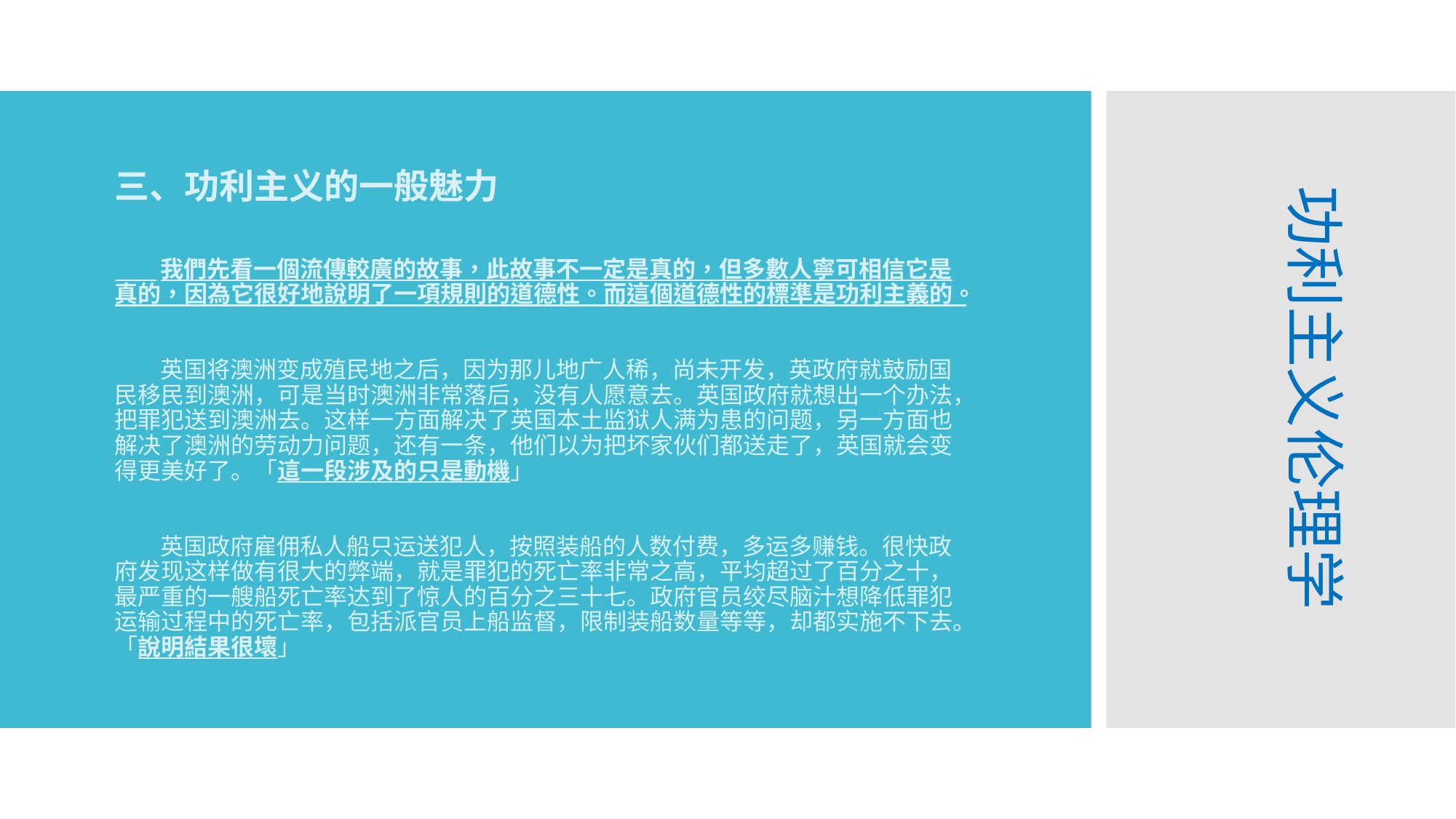

三、功利主义的一般魅力

        我們先看一個流傳較廣的故事，此故事不一定是真的，但多數人寧可相信它是真的，因為它很好地說明了一項規則的道德性。而這個道德性的標準是功利主義的。

        英国将澳洲变成殖民地之后，因为那儿地广人稀，尚未开发，英政府就鼓励国民移民到澳洲，可是当时澳洲非常落后，没有人愿意去。英国政府就想出一个办法，把罪犯送到澳洲去。这样一方面解决了英国本土监狱人满为患的问题，另一方面也解决了澳洲的劳动力问题，还有一条，他们以为把坏家伙们都送走了，英国就会变得更美好了。「這一段涉及的只是動機」

        英国政府雇佣私人船只运送犯人，按照装船的人数付费，多运多赚钱。很快政府发现这样做有很大的弊端，就是罪犯的死亡率非常之高，平均超过了百分之十，最严重的一艘船死亡率达到了惊人的百分之三十七。政府官员绞尽脑汁想降低罪犯运输过程中的死亡率，包括派官员上船监督，限制装船数量等等，却都实施不下去。「說明結果很壞」

功利主义伦理学